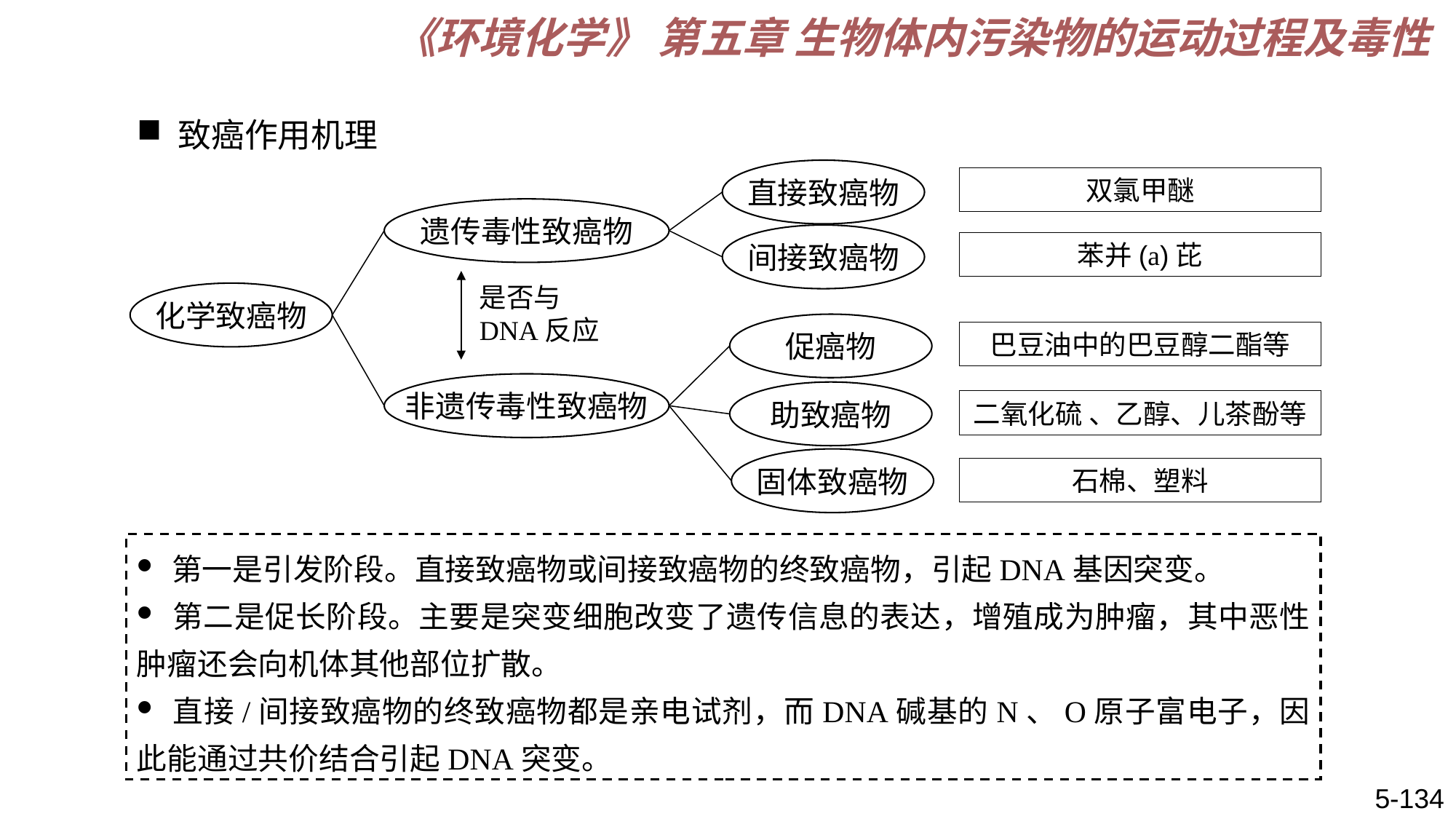

《环境化学》 第五章 生物体内污染物的运动过程及毒性
致癌作用机理
直接致癌物
双氯甲醚
遗传毒性致癌物
间接致癌物
苯并(a)芘
是否与DNA反应
化学致癌物
促癌物
巴豆油中的巴豆醇二酯等
非遗传毒性致癌物
助致癌物
二氧化硫 、乙醇、儿茶酚等
固体致癌物
石棉、塑料
 第一是引发阶段。直接致癌物或间接致癌物的终致癌物，引起DNA基因突变。
 第二是促长阶段。主要是突变细胞改变了遗传信息的表达，增殖成为肿瘤，其中恶性肿瘤还会向机体其他部位扩散。
 直接/间接致癌物的终致癌物都是亲电试剂，而DNA碱基的N、O原子富电子，因此能通过共价结合引起DNA突变。
5-134